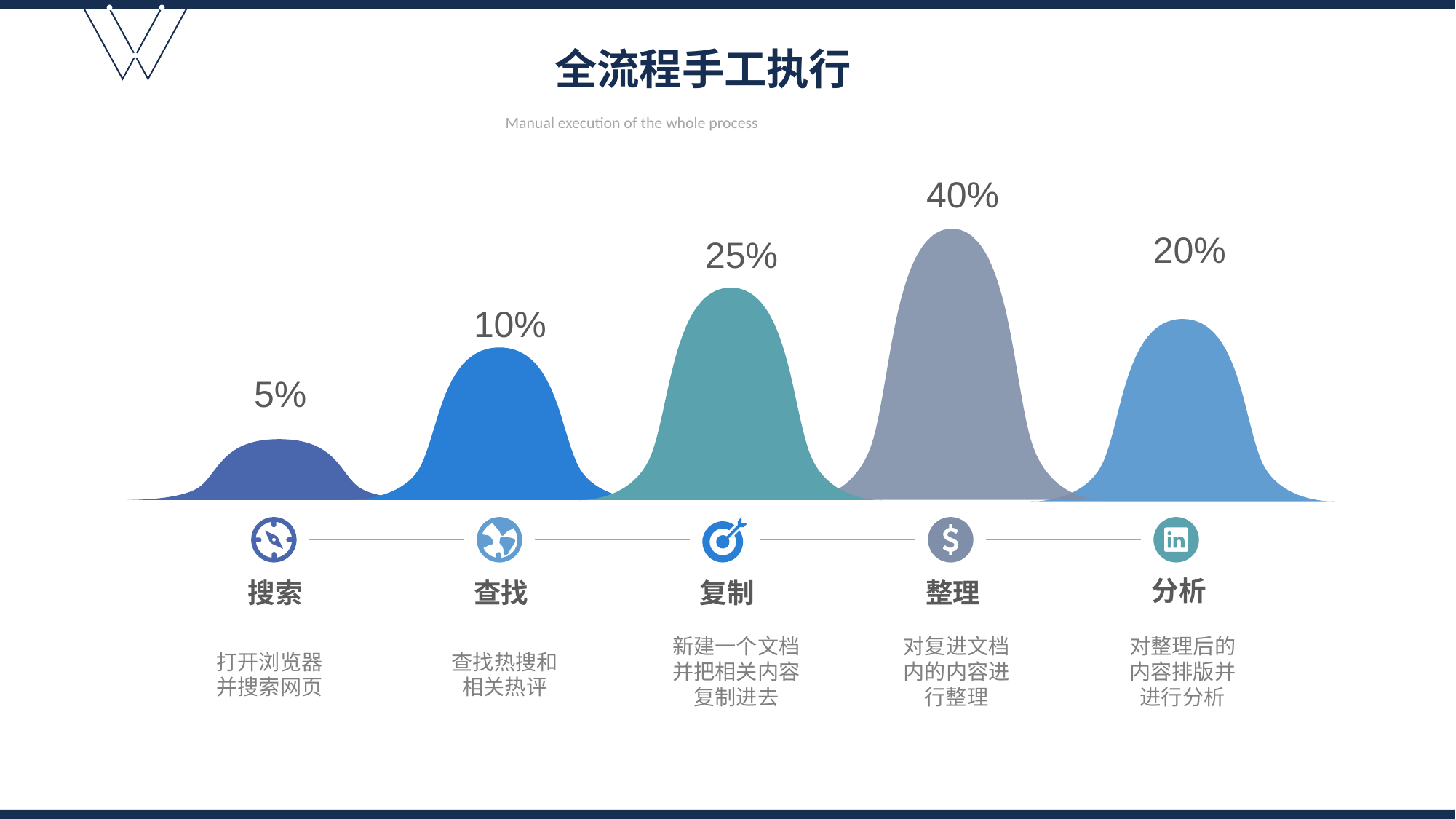

全流程手工执行
Manual execution of the whole process
40%
20%

25%

10%

5%

分析
搜索
查找
复制
整理
新建一个文档并把相关内容复制进去
对复进文档内的内容进行整理
对整理后的内容排版并进行分析
打开浏览器并搜索网页
查找热搜和
相关热评